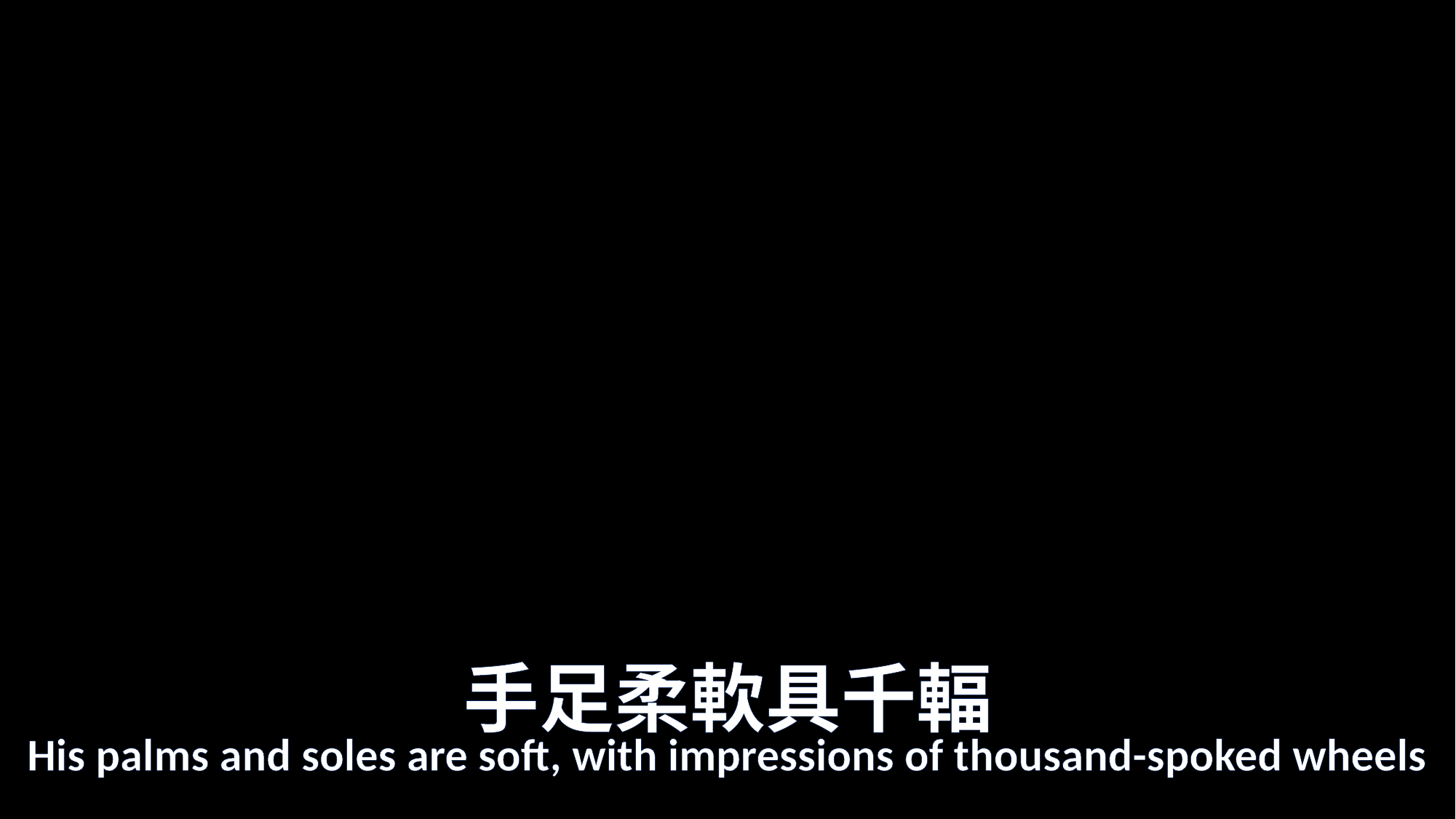

# 手足柔軟具千輻
His palms and soles are soft, with impressions of thousand-spoked wheels